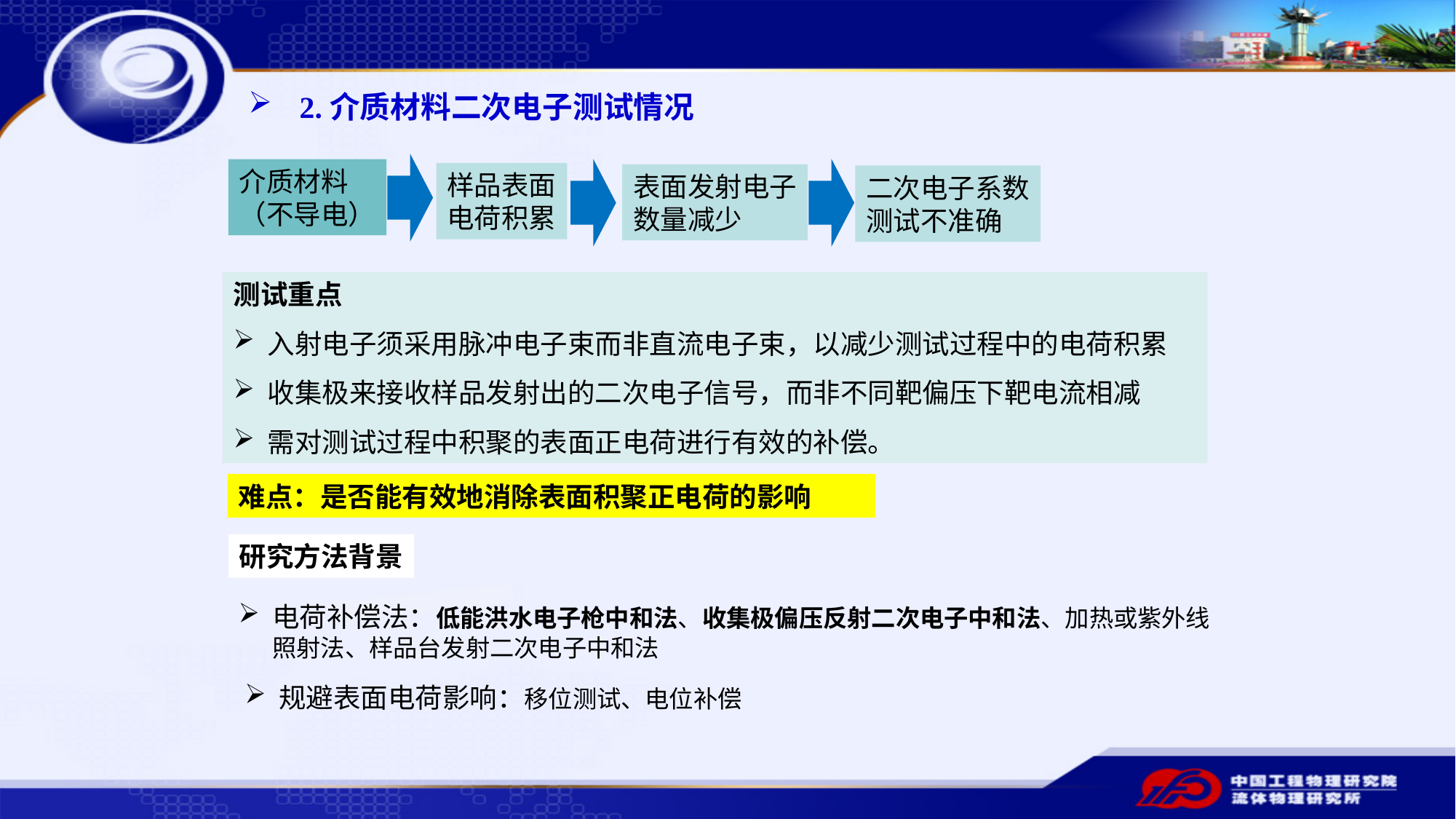

2.介质材料二次电子测试情况

介质材料
（不导电）
样品表面
电荷积累
表面发射电子
数量减少
二次电子系数
测试不准确
测试重点
入射电子须采用脉冲电子束而非直流电子束，以减少测试过程中的电荷积累
收集极来接收样品发射出的二次电子信号，而非不同靶偏压下靶电流相减
需对测试过程中积聚的表面正电荷进行有效的补偿。
难点：是否能有效地消除表面积聚正电荷的影响
研究方法背景
电荷补偿法：低能洪水电子枪中和法、收集极偏压反射二次电子中和法、加热或紫外线照射法、样品台发射二次电子中和法
规避表面电荷影响：移位测试、电位补偿